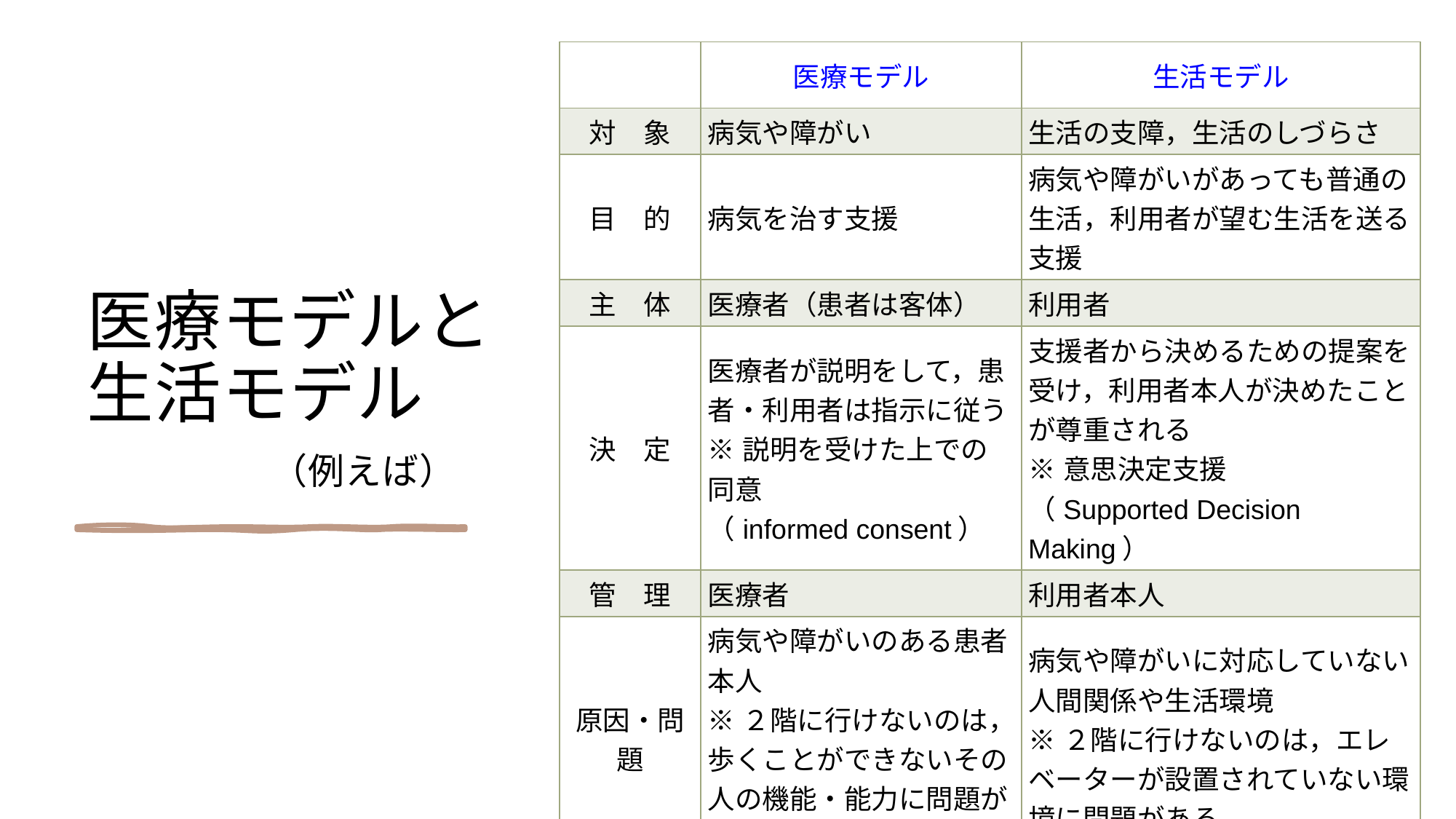

|  | 医療モデル | 生活モデル |
| --- | --- | --- |
| 対　象 | 病気や障がい | 生活の支障，生活のしづらさ |
| 目　的 | 病気を治す支援 | 病気や障がいがあっても普通の生活，利用者が望む生活を送る支援 |
| 主　体 | 医療者（患者は客体） | 利用者 |
| 決　定 | 医療者が説明をして，患者・利用者は指示に従う ※説明を受けた上での同意 （informed consent） | 支援者から決めるための提案を受け，利用者本人が決めたことが尊重される ※意思決定支援 （Supported Decision Making） |
| 管　理 | 医療者 | 利用者本人 |
| 原因・問題 | 病気や障がいのある患者本人 ※２階に行けないのは，歩くことができないその人の機能・能力に問題がある。 | 病気や障がいに対応していない人間関係や生活環境 ※２階に行けないのは，エレベーターが設置されていない環境に問題がある。 |
| カンファレンス | 医療者主体による多職種の話し合い | 本人参加，本人主体による多職種の話し合い |
| その他 |  |  |
# 医療モデルと生活モデル 　　　（例えば）